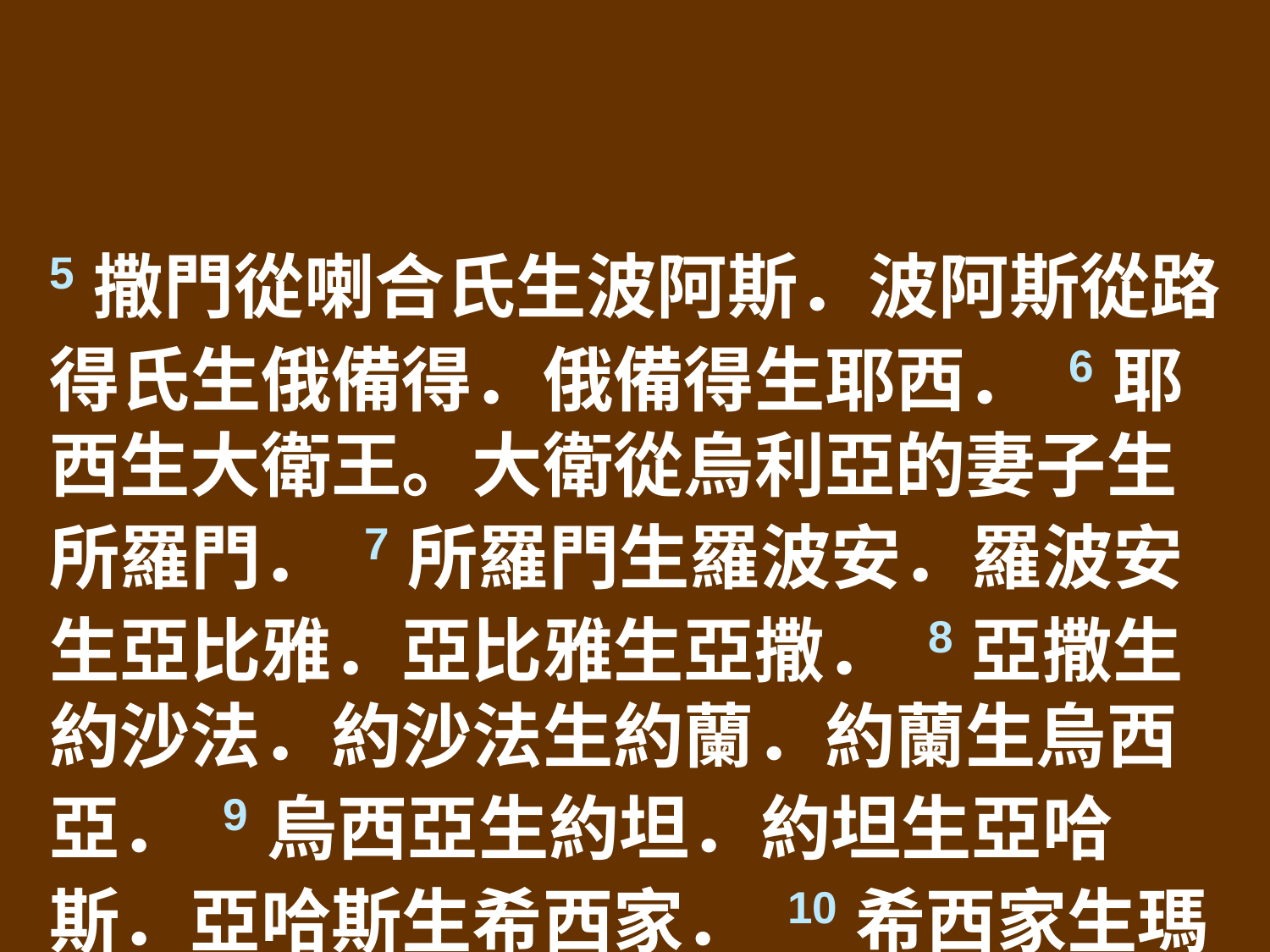

5撒門從喇合氏生波阿斯．波阿斯從路得氏生俄備得．俄備得生耶西． 6耶西生大衛王。大衛從烏利亞的妻子生所羅門． 7所羅門生羅波安．羅波安生亞比雅．亞比雅生亞撒． 8亞撒生約沙法．約沙法生約蘭．約蘭生烏西亞． 9烏西亞生約坦．約坦生亞哈斯．亞哈斯生希西家． 10希西家生瑪拿西．瑪拿西生亞們．亞們生約西亞．